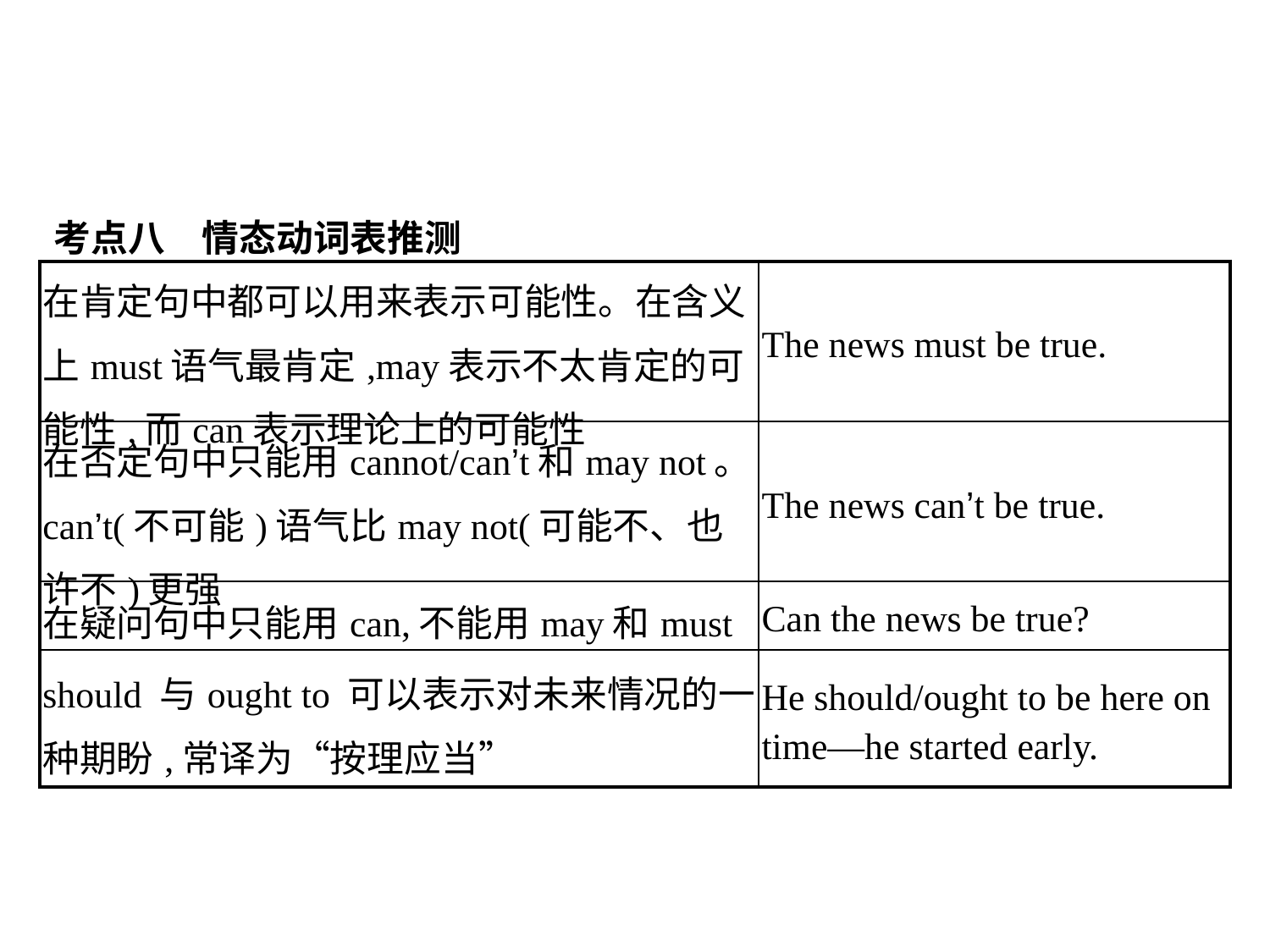

考点八　情态动词表推测
| 在肯定句中都可以用来表示可能性。在含义上must语气最肯定,may表示不太肯定的可能性,而can表示理论上的可能性 | The news must be true. |
| --- | --- |
| 在否定句中只能用cannot/can’t和may not。can’t(不可能)语气比may not(可能不、也许不)更强 | The news can’t be true. |
| 在疑问句中只能用can,不能用may和must | Can the news be true? |
| should 与ought to 可以表示对未来情况的一种期盼,常译为“按理应当” | He should/ought to be here on time—he started early. |